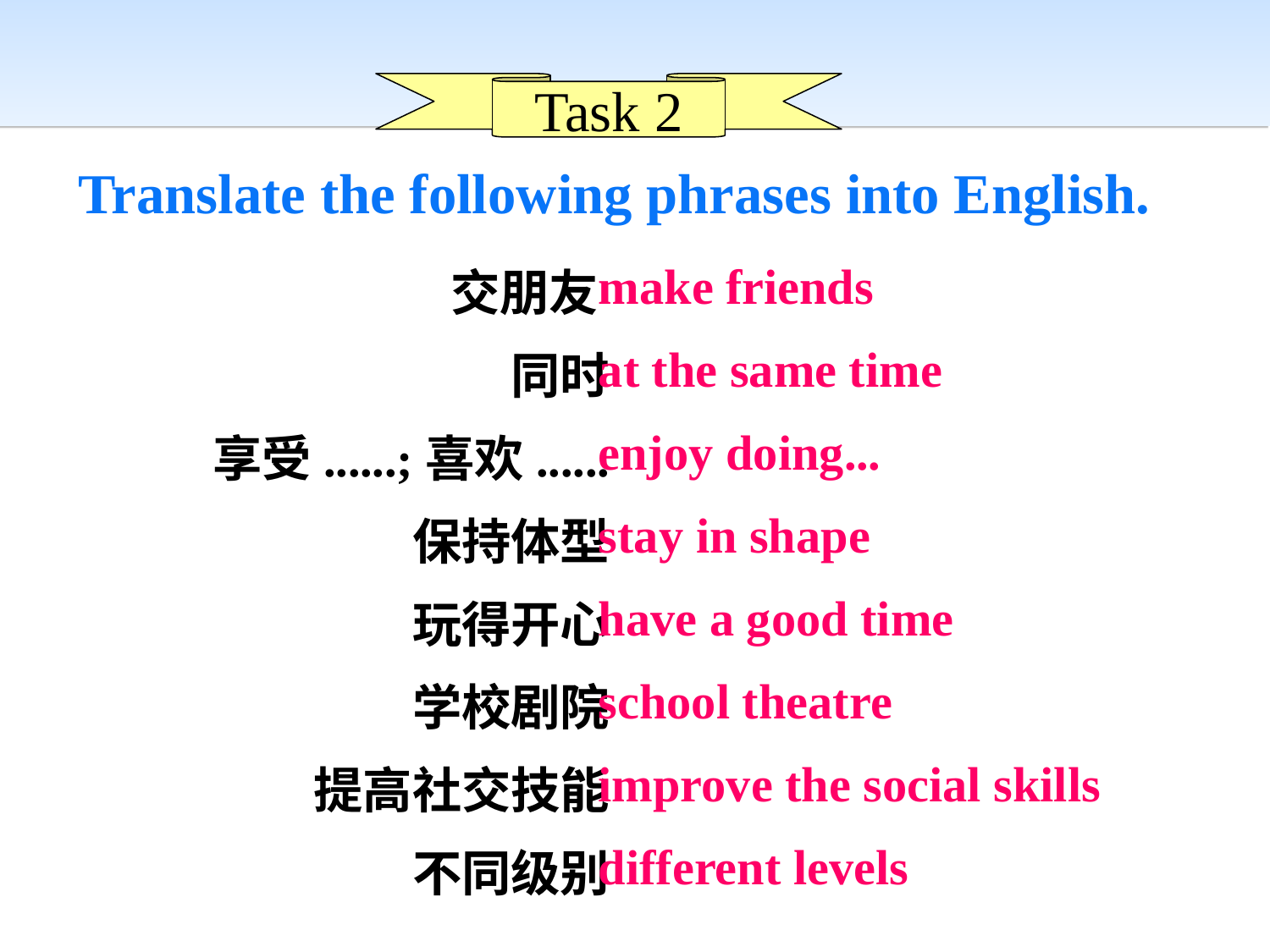

Task 2
Translate the following phrases into English.
make friends
at the same time
enjoy doing...
stay in shape
have a good time
school theatre
improve the social skills
different levels
交朋友
同时
享受......;喜欢......
保持体型
玩得开心
学校剧院
提高社交技能
不同级别